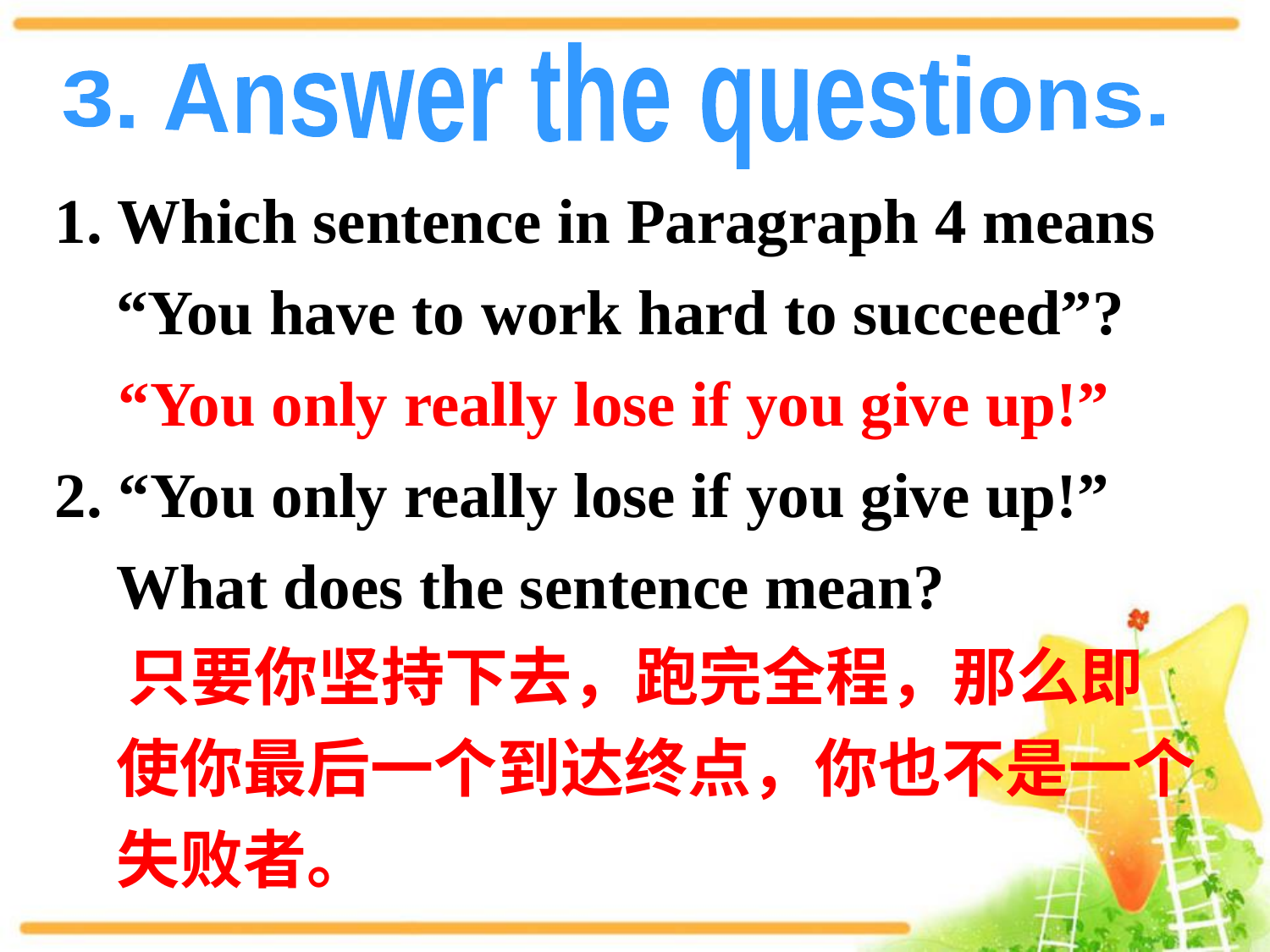

3. Answer the questions.
1. Which sentence in Paragraph 4 means “You have to work hard to succeed”?
    “You only really lose if you give up!”
2. “You only really lose if you give up!”  What does the sentence mean?
    只要你坚持下去，跑完全程，那么即使你最后一个到达终点，你也不是一个失败者。